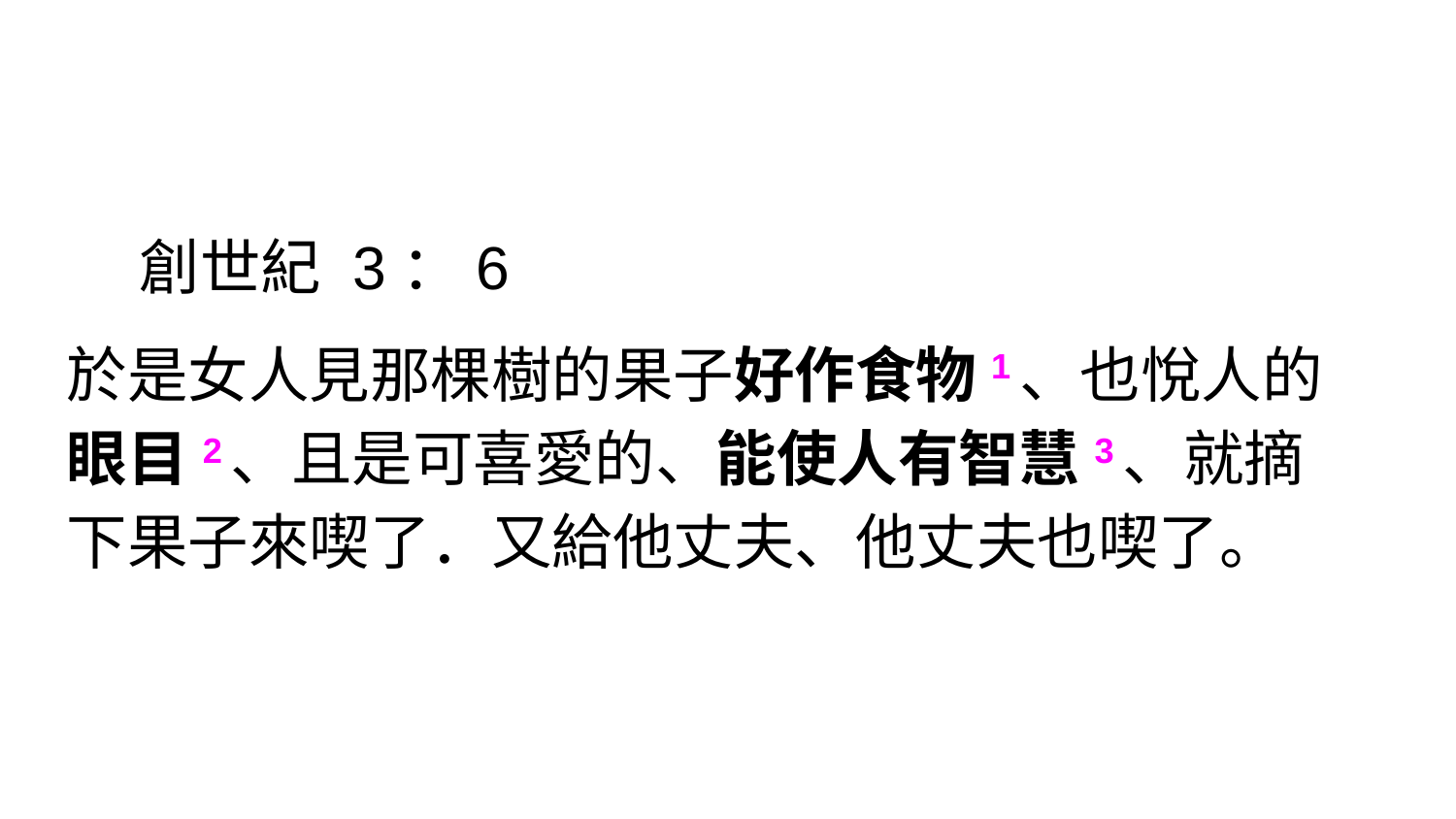

# 創世紀 3：6
於是女人見那棵樹的果子好作食物1、也悅人的眼目2、且是可喜愛的、能使人有智慧3、就摘下果子來喫了．又給他丈夫、他丈夫也喫了。